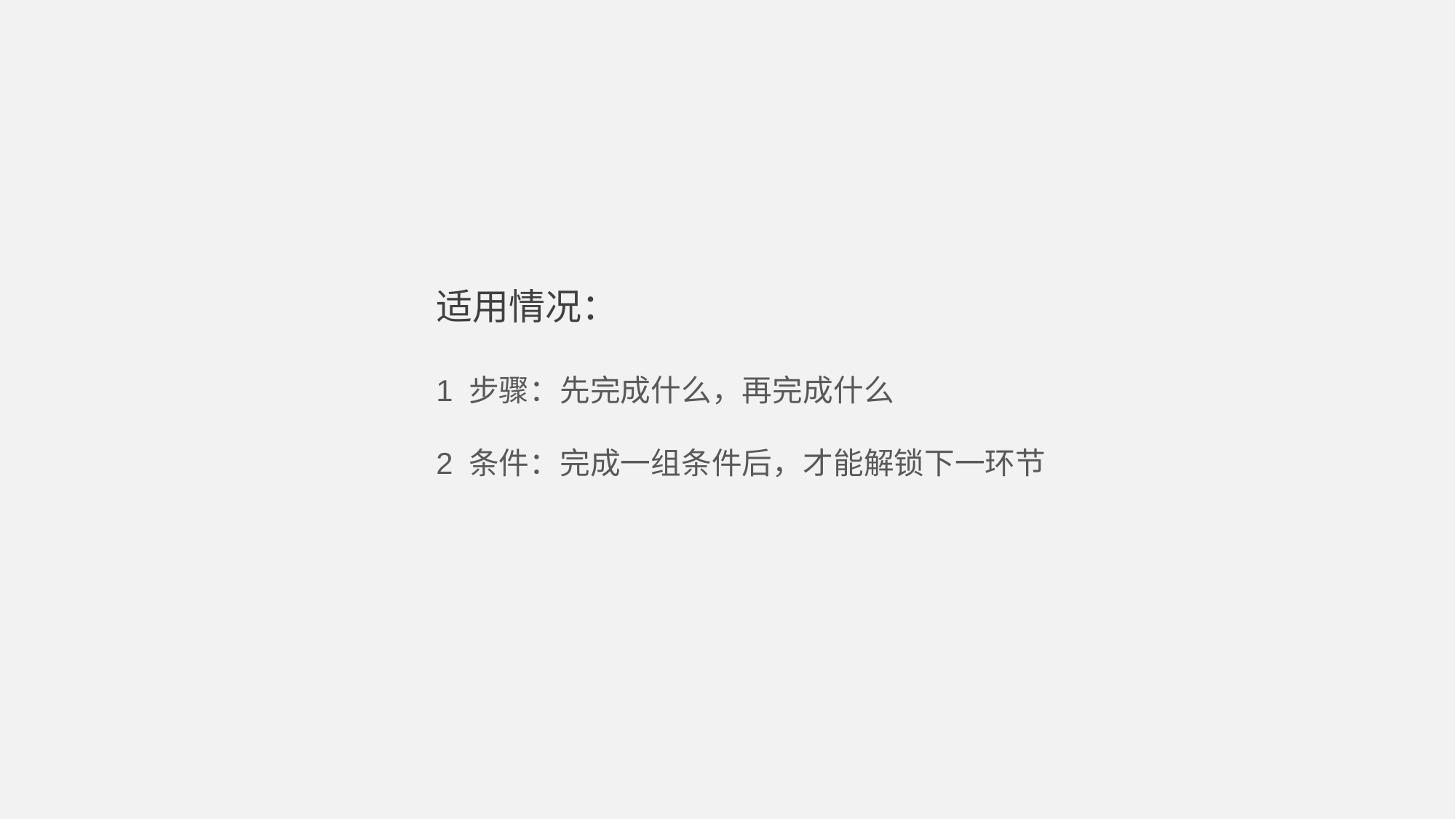

适用情况：

1 步骤：先完成什么，再完成什么

2 条件：完成一组条件后，才能解锁下一环节